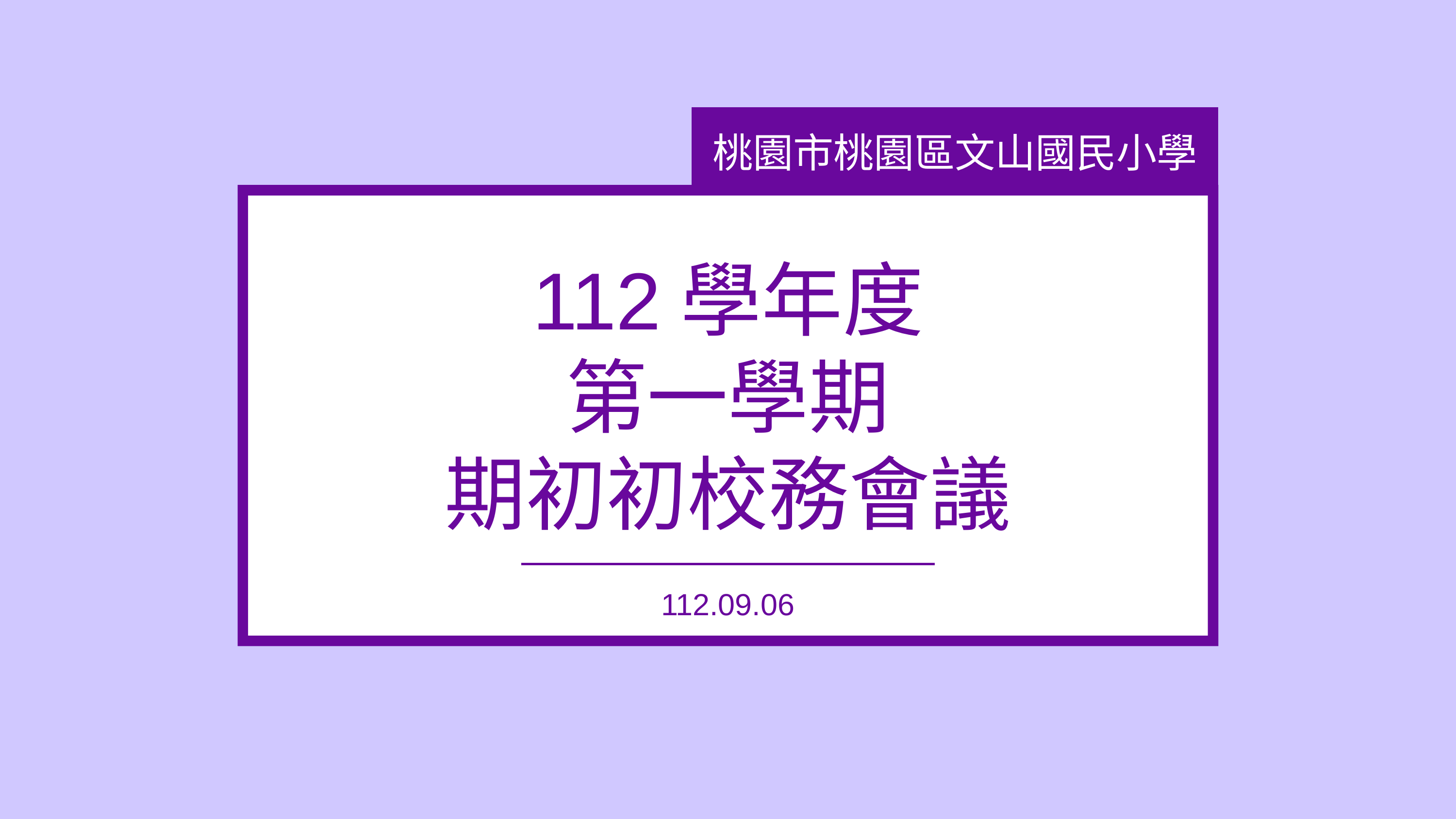

PROJECT A
桃園市桃園區文山國民小學

112學年度
第一學期
期初初校務會議

112.09.06